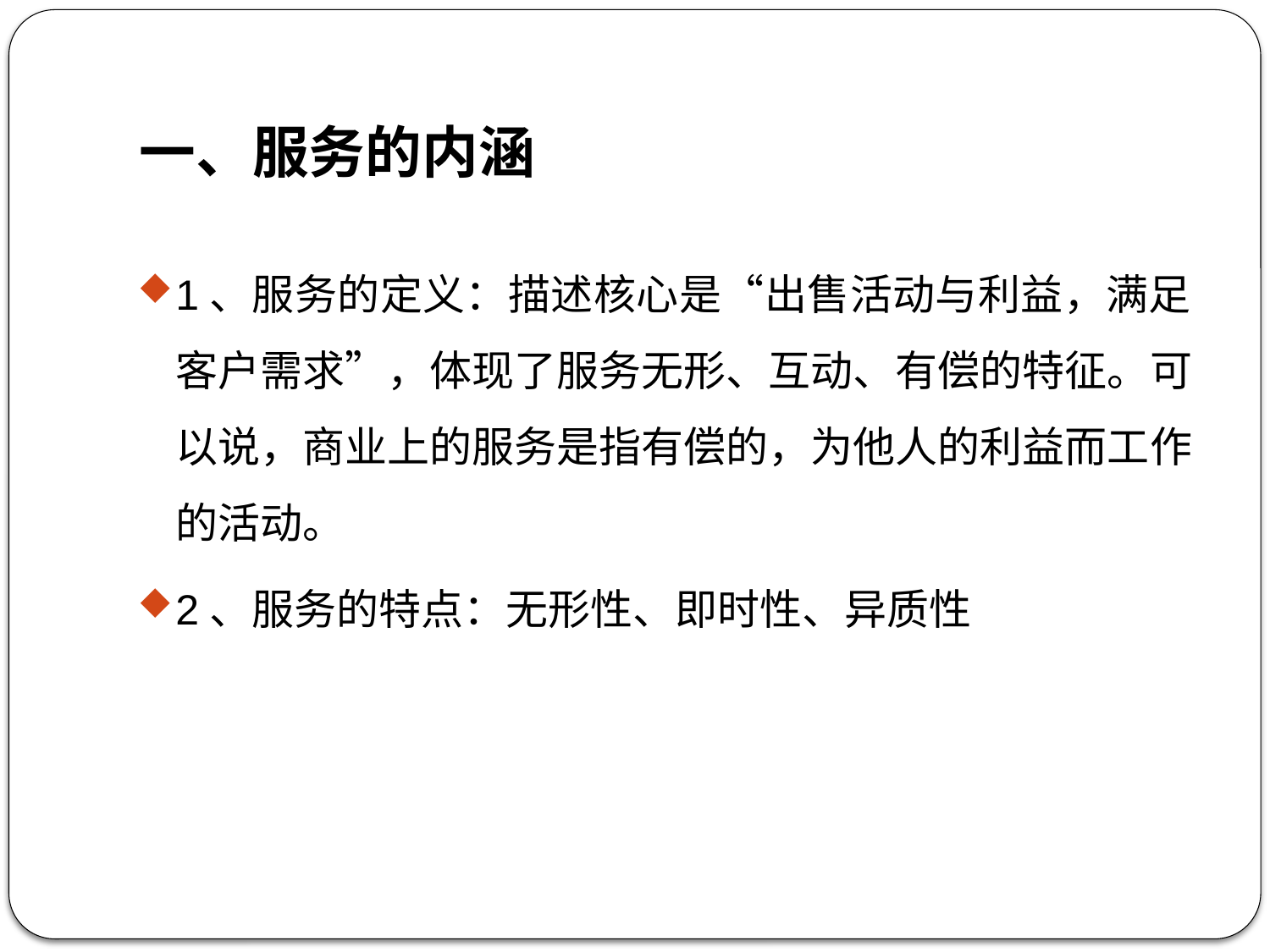

# 一、服务的内涵
1、服务的定义：描述核心是“出售活动与利益，满足客户需求”，体现了服务无形、互动、有偿的特征。可以说，商业上的服务是指有偿的，为他人的利益而工作的活动。
2、服务的特点：无形性、即时性、异质性